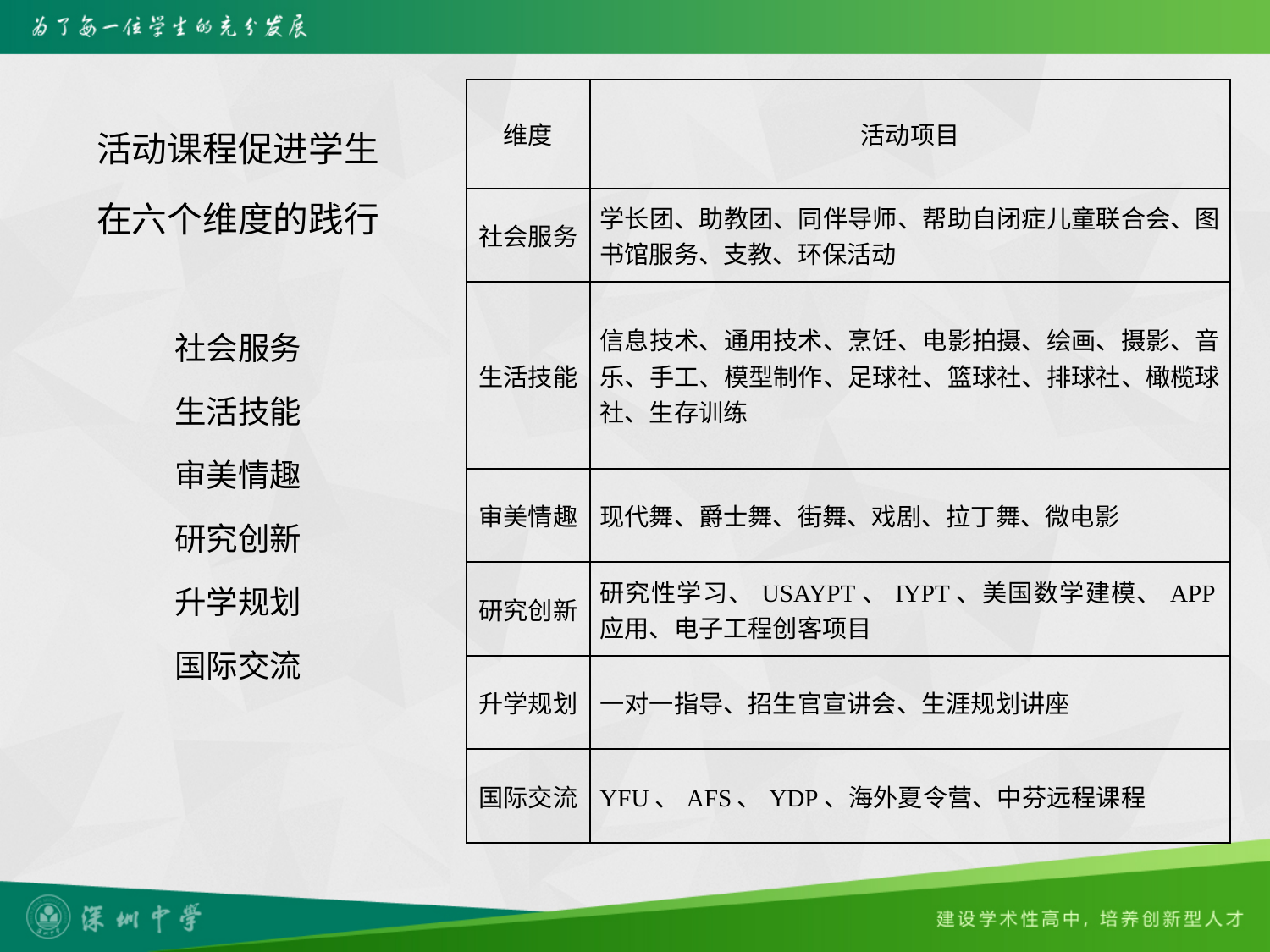

| 维度 | 活动项目 |
| --- | --- |
| 社会服务 | 学长团、助教团、同伴导师、帮助自闭症儿童联合会、图书馆服务、支教、环保活动 |
| 生活技能 | 信息技术、通用技术、烹饪、电影拍摄、绘画、摄影、音乐、手工、模型制作、足球社、篮球社、排球社、橄榄球社、生存训练 |
| 审美情趣 | 现代舞、爵士舞、街舞、戏剧、拉丁舞、微电影 |
| 研究创新 | 研究性学习、USAYPT、IYPT、美国数学建模、APP应用、电子工程创客项目 |
| 升学规划 | 一对一指导、招生官宣讲会、生涯规划讲座 |
| 国际交流 | YFU、AFS、YDP、海外夏令营、中芬远程课程 |
活动课程促进学生
在六个维度的践行

社会服务
生活技能
审美情趣
研究创新
升学规划
国际交流